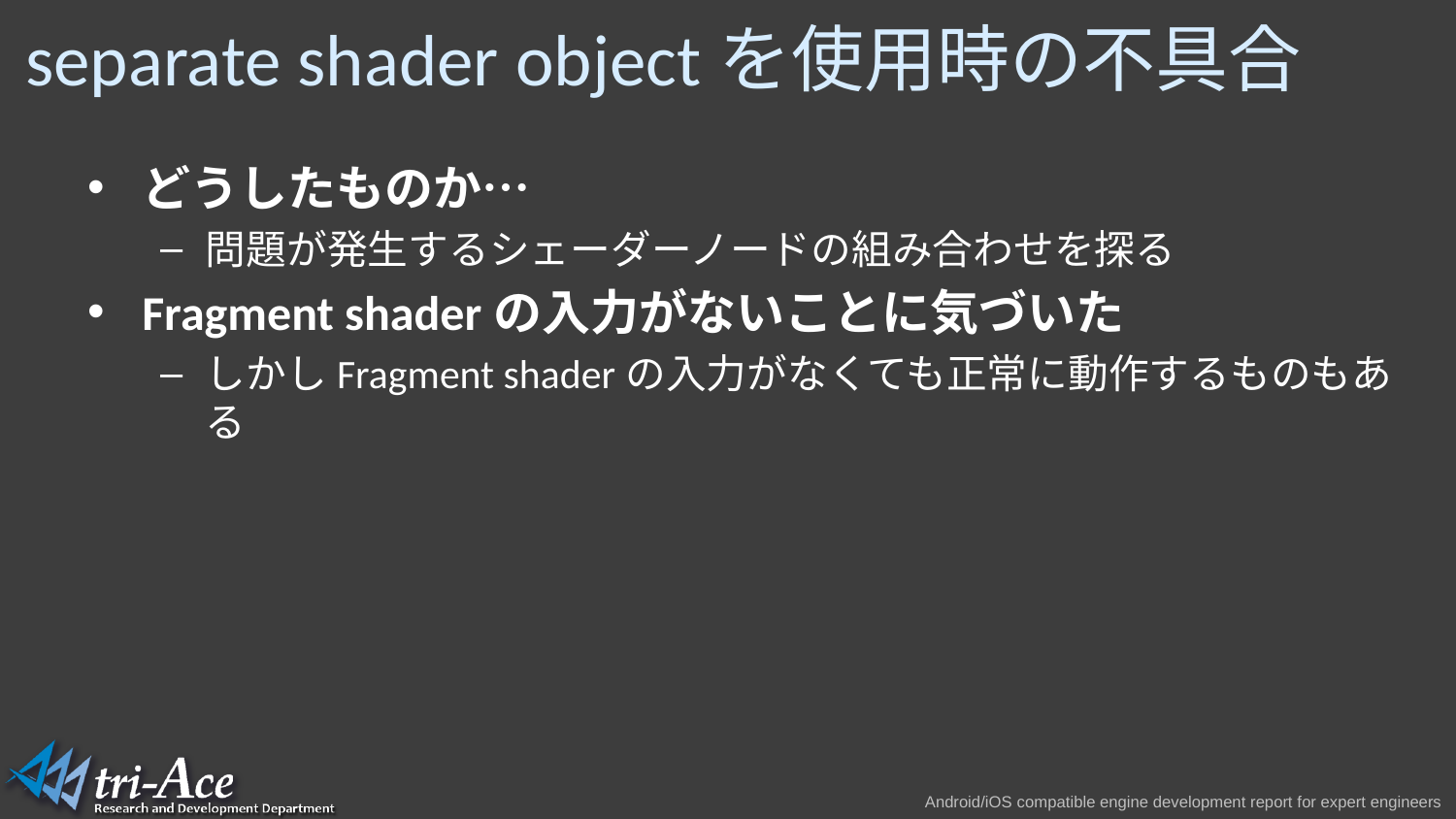

# separate shader objectを使用時の不具合
どうしたものか…
問題が発生するシェーダーノードの組み合わせを探る
Fragment shaderの入力がないことに気づいた
しかしFragment shaderの入力がなくても正常に動作するものもある